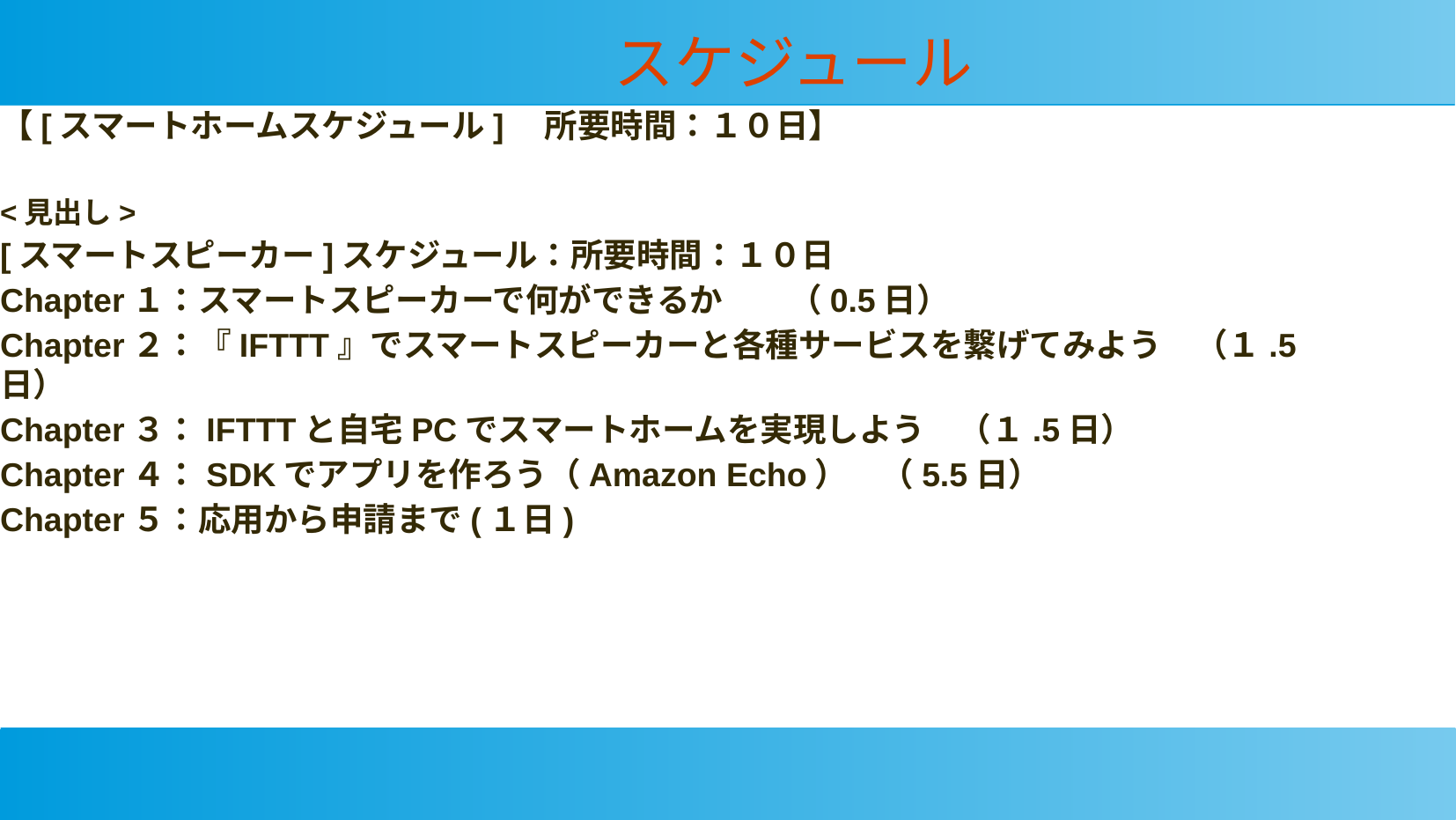

スケジュール
【[スマートホームスケジュール]　所要時間：１０日】

<見出し>
[スマートスピーカー]スケジュール：所要時間：１０日
Chapter１：スマートスピーカーで何ができるか　　（0.5日）
Chapter２：『IFTTT』でスマートスピーカーと各種サービスを繋げてみよう　（１.5日）
Chapter３：IFTTTと自宅PCでスマートホームを実現しよう　（１.5日）
Chapter４：SDKでアプリを作ろう（Amazon Echo）　（5.5日）
Chapter５：応用から申請まで(１日)